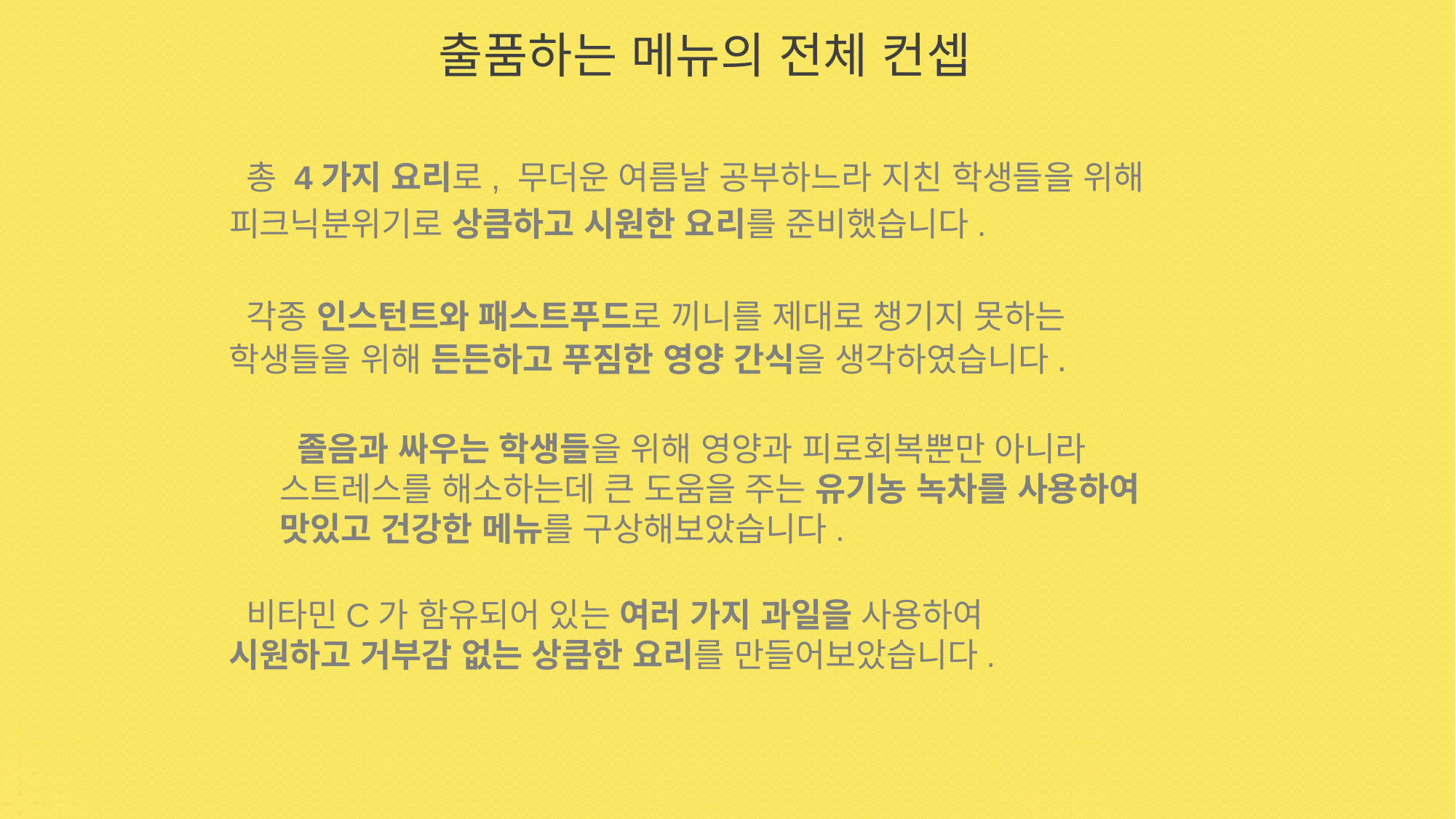

# 출품하는 메뉴의 전체 컨셉
 총 4가지 요리로, 무더운 여름날 공부하느라 지친 학생들을 위해
피크닉분위기로 상큼하고 시원한 요리를 준비했습니다.

 각종 인스턴트와 패스트푸드로 끼니를 제대로 챙기지 못하는
학생들을 위해 든든하고 푸짐한 영양 간식을 생각하였습니다.
 졸음과 싸우는 학생들을 위해 영양과 피로회복뿐만 아니라
스트레스를 해소하는데 큰 도움을 주는 유기농 녹차를 사용하여
맛있고 건강한 메뉴를 구상해보았습니다.
 비타민C가 함유되어 있는 여러 가지 과일을 사용하여
시원하고 거부감 없는 상큼한 요리를 만들어보았습니다.